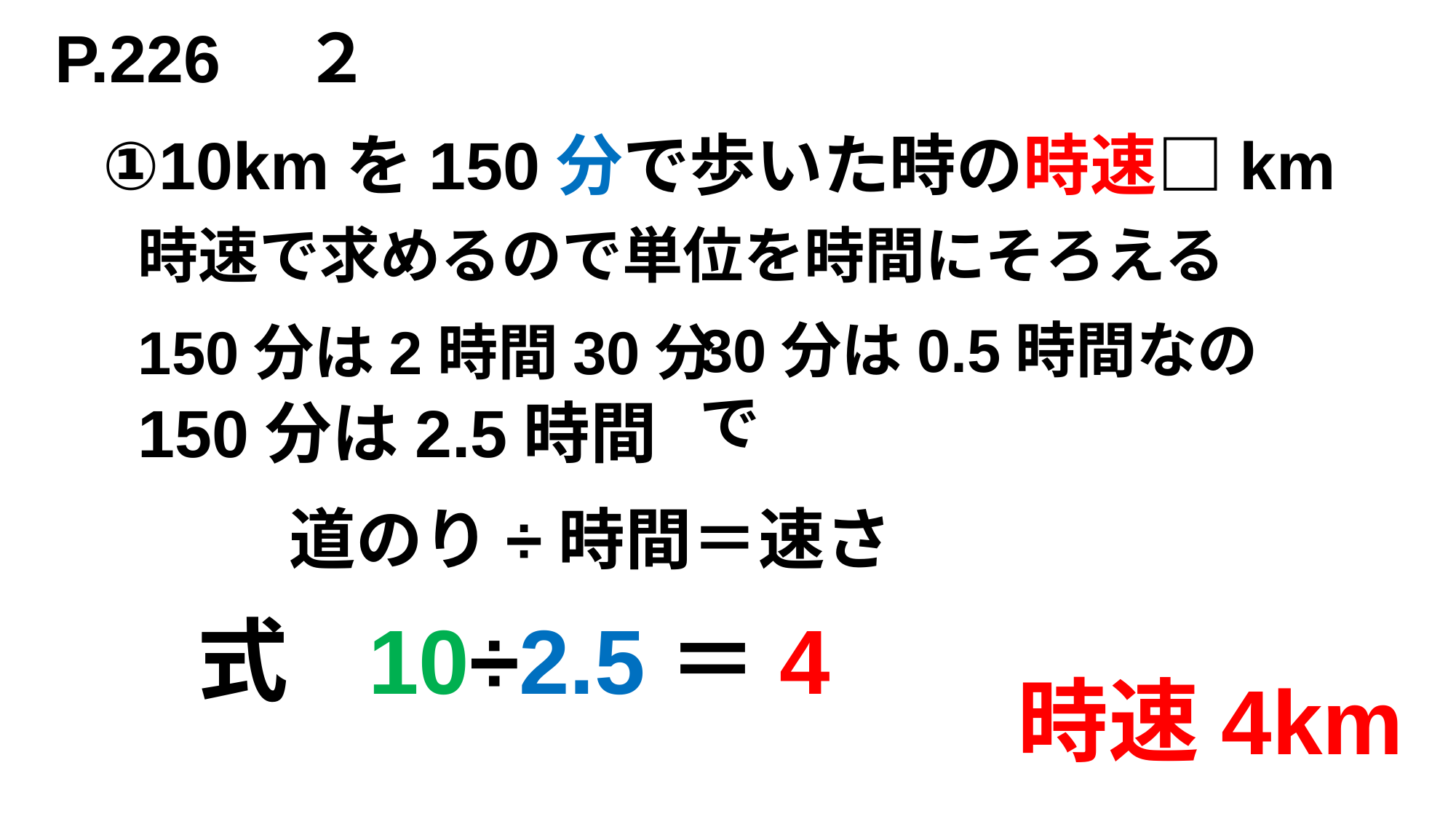

P.226　２
①10kmを150分で歩いた時の時速□km
時速で求めるので単位を時間にそろえる
30分は0.5時間なので
150分は2時間30分
150分は2.5時間
道のり÷時間＝速さ
10÷2.5＝
4
式
時速4km